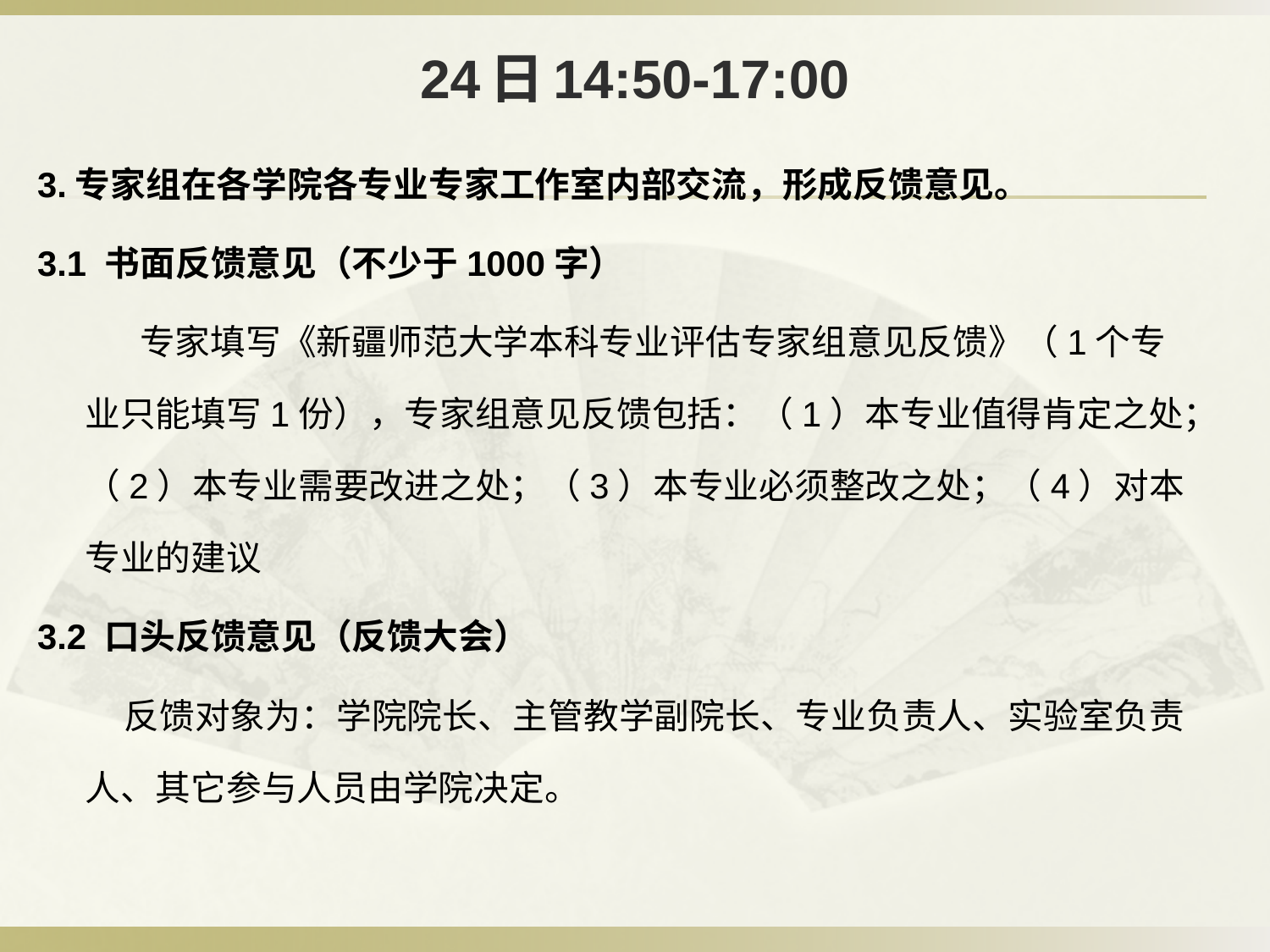

# 24日14:50-17:00
3.专家组在各学院各专业专家工作室内部交流，形成反馈意见。
3.1 书面反馈意见（不少于1000字）
            专家填写《新疆师范大学本科专业评估专家组意见反馈》（1个专业只能填写1份），专家组意见反馈包括：（1）本专业值得肯定之处；（2）本专业需要改进之处；（3）本专业必须整改之处；（4）对本专业的建议
3.2 口头反馈意见（反馈大会）
          反馈对象为：学院院长、主管教学副院长、专业负责人、实验室负责人、其它参与人员由学院决定。